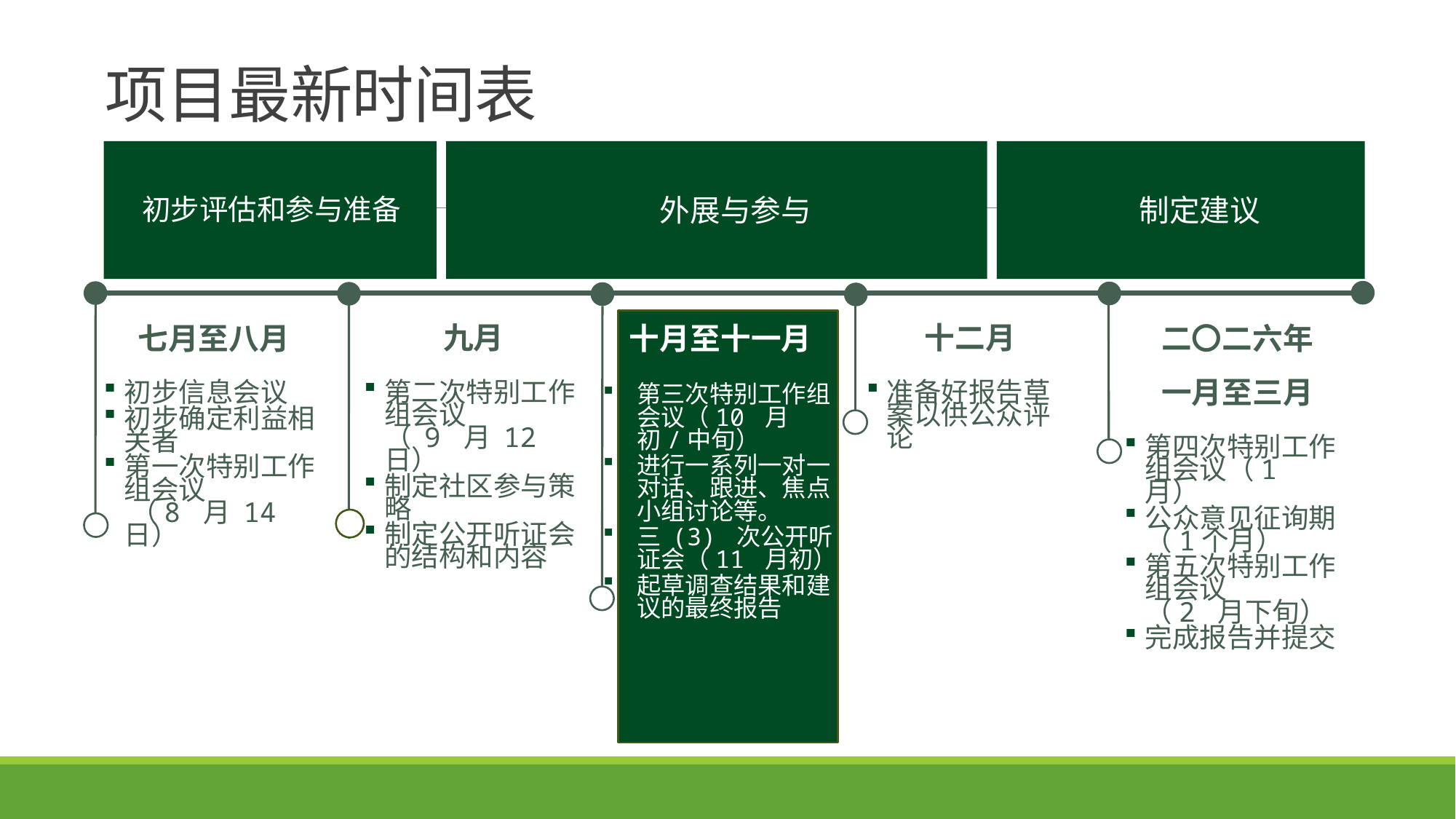

# 项目最新时间表
初步评估和参与准备
外展与参与
制定建议

九月

第二次特别工作组会议
（ 9 月 12 日）
制定社区参与策略
制定公开听证会的结构和内容

十二月

准备好报告草案以供公众评论

七月至八月

初步信息会议
初步确定利益相关者
第一次特别工作组会议
 （8 月 14 日）
十月至十一月

第三次特别工作组会议（10 月初/中旬）
进行一系列一对一对话、跟进、焦点小组讨论等。
三 (3) 次公开听证会（11 月初）
起草调查结果和建议的最终报告

二〇二六年
一月至三月

第四次特别工作组会议（1 月）
公众意见征询期
（1个月）
第五次特别工作组会议
（2 月下旬）
完成报告并提交